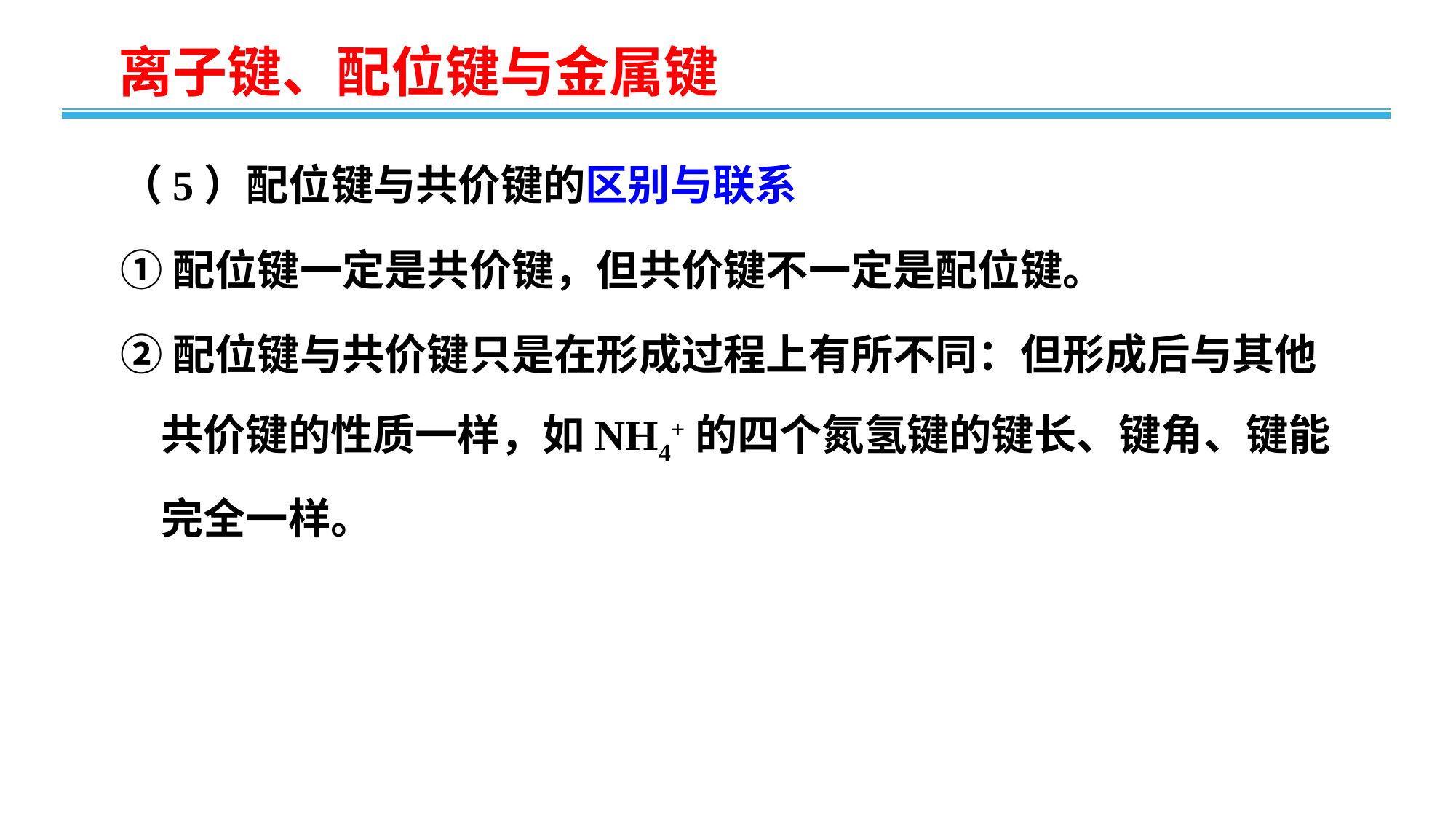

（5）配位键与共价键的区别与联系
①配位键一定是共价键，但共价键不一定是配位键。
②配位键与共价键只是在形成过程上有所不同：但形成后与其他共价键的性质一样，如NH4+的四个氮氢键的键长、键角、键能完全一样。